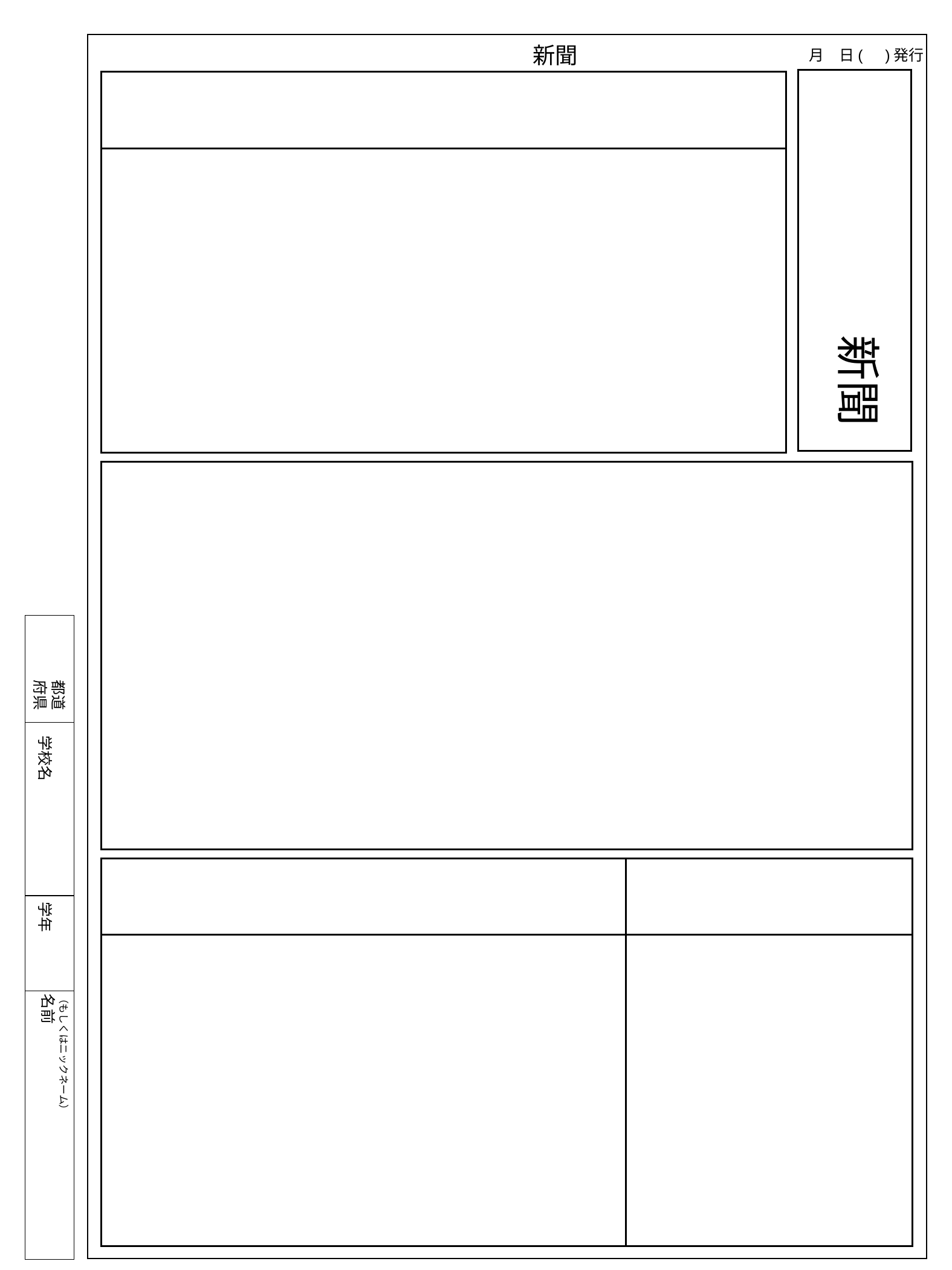

新聞
　　月　日(　)発行

　　　　　新聞

　　　　都道
　　　　府県
　　　　　　　学校名　　　　　　　　学年
（もしくはニックネーム）
名前